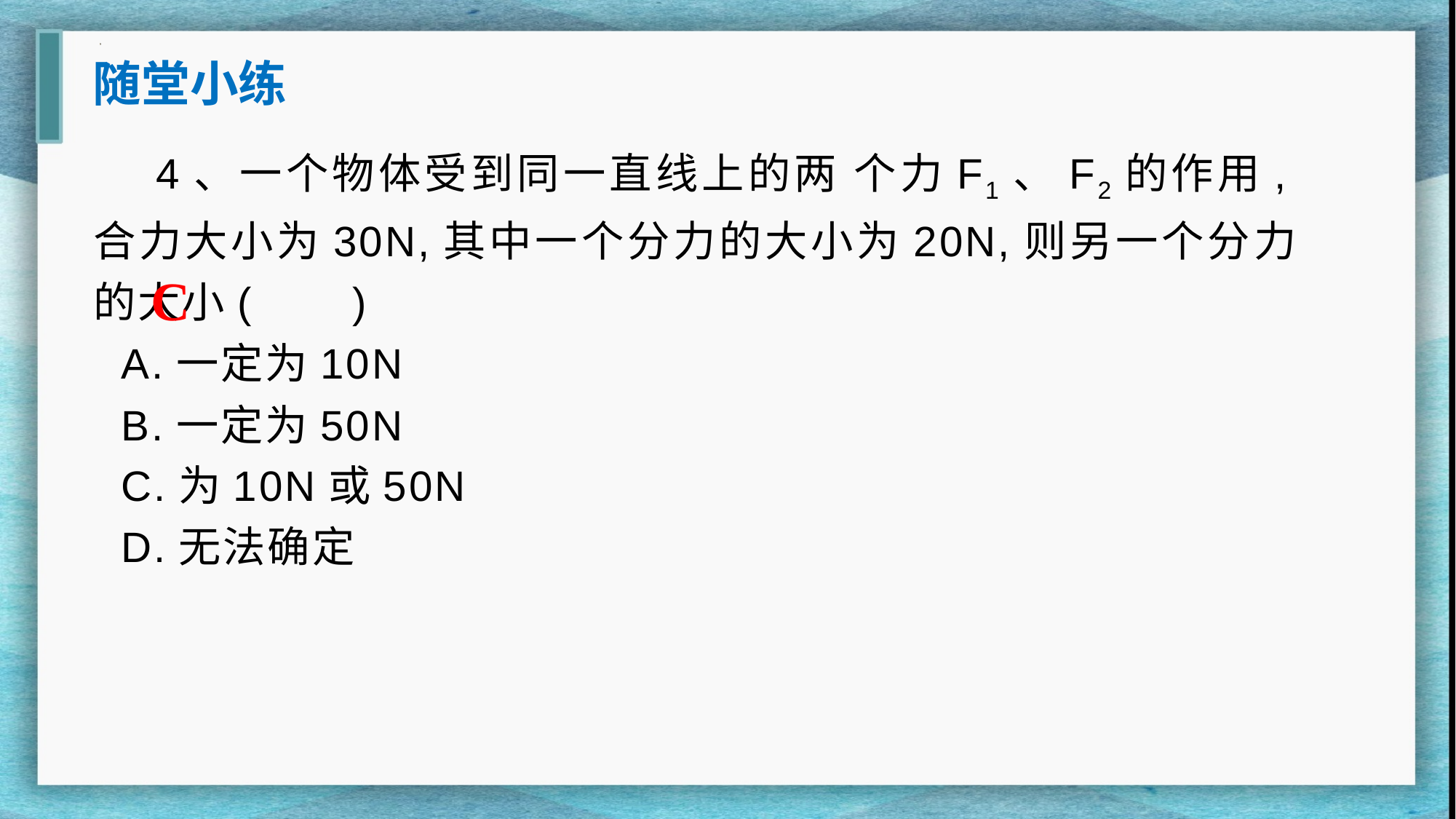

随堂小练
    4、一个物体受到同一直线上的两 个力F1、F2的作用,合力大小为30N,其中一个分力的大小为20N,则另一个分力的大小(       )
  A.一定为10N
  B.一定为50N
  C.为10N或50N
  D.无法确定

C